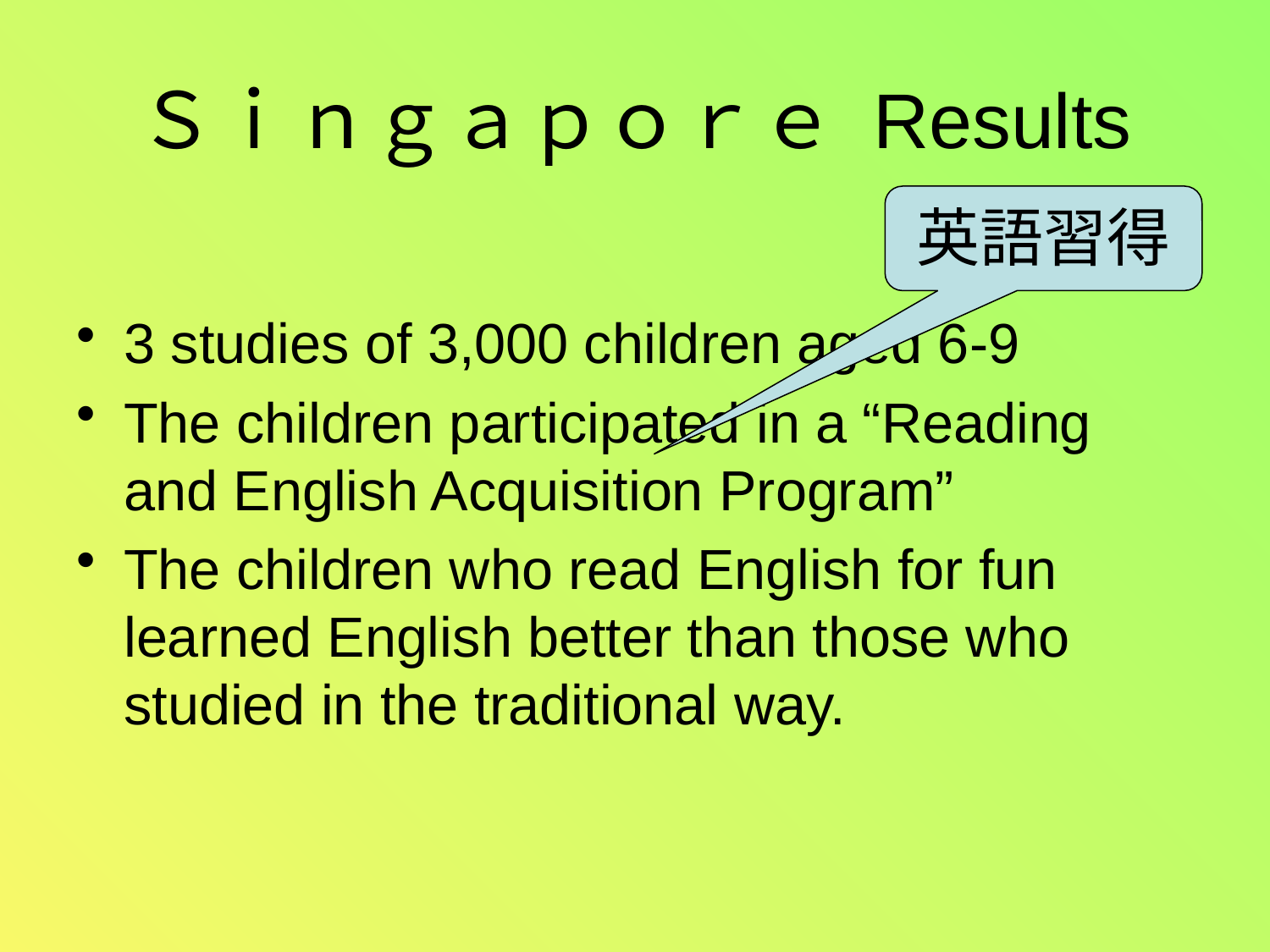

# Ｓｉｎｇａｐｏｒｅ Results
英語習得

3 studies of 3,000 children aged 6-9
The children participated in a “Reading and English Acquisition Program”
The children who read English for fun learned English better than those who studied in the traditional way.